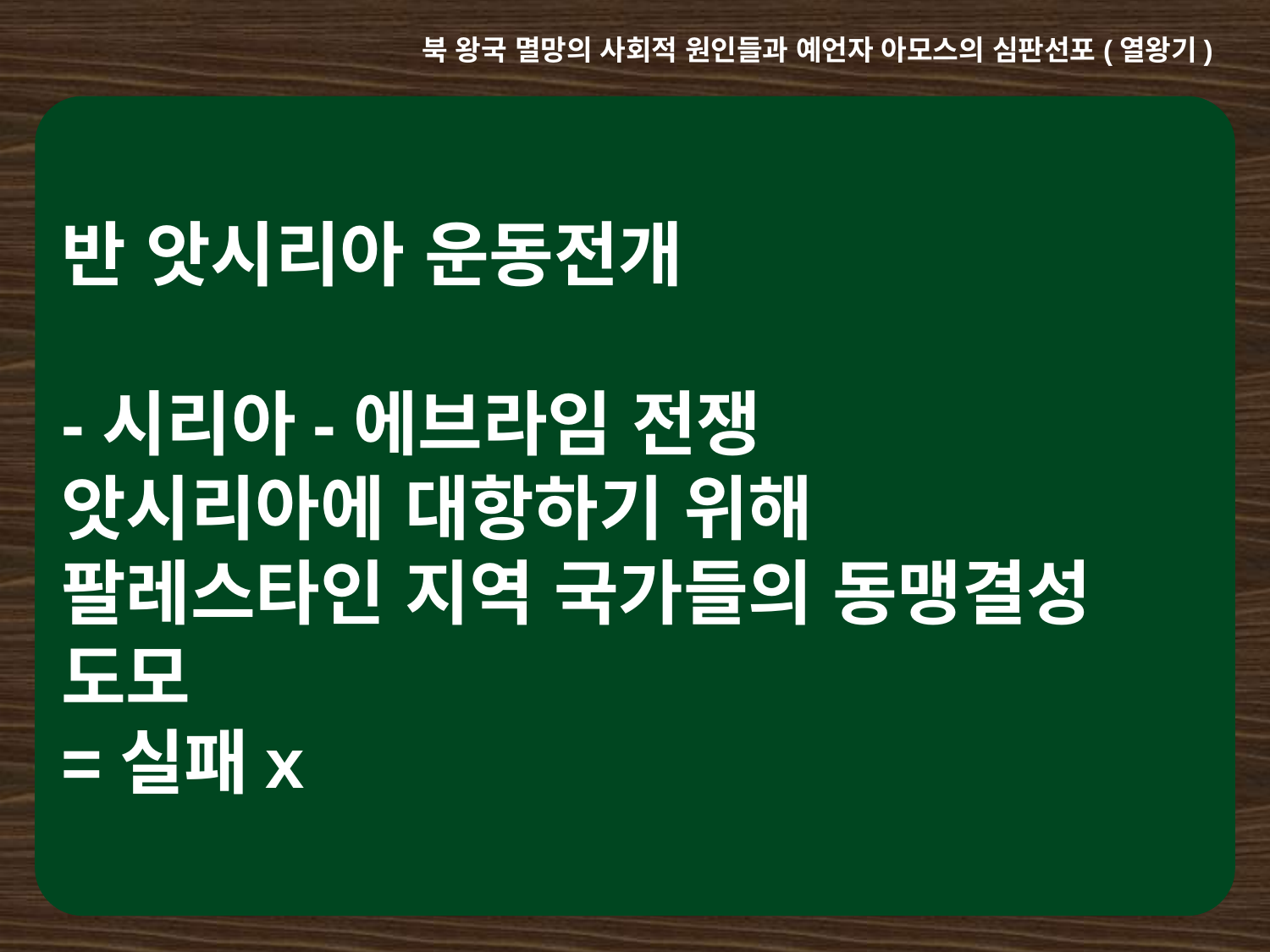

북 왕국 멸망의 사회적 원인들과 예언자 아모스의 심판선포(열왕기)
반 앗시리아 운동전개

-시리아-에브라임 전쟁
앗시리아에 대항하기 위해
팔레스타인 지역 국가들의 동맹결성
도모
=실패x